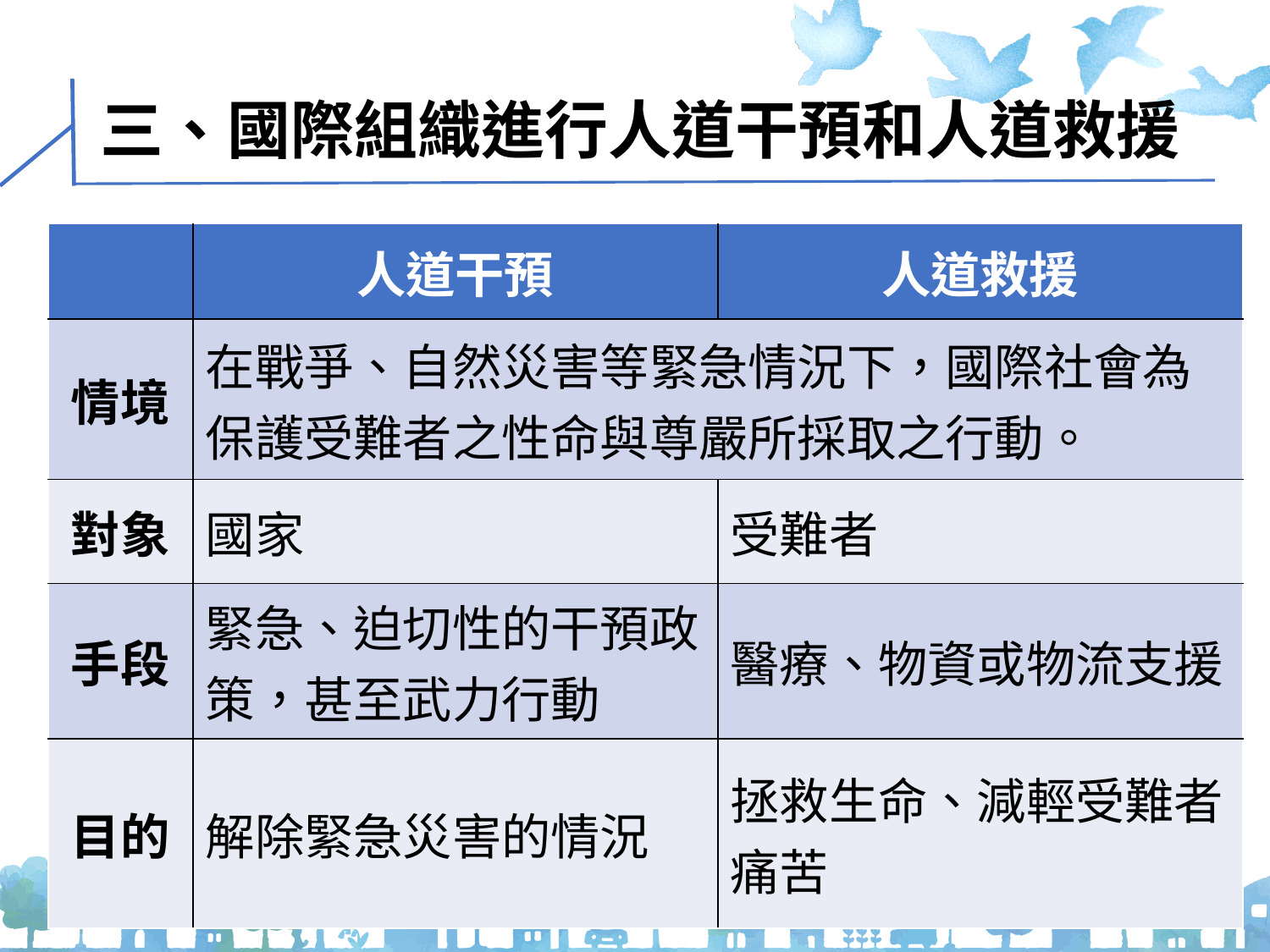

# 三、國際組織進行人道干預和人道救援
|  | 人道干預 | 人道救援 |
| --- | --- | --- |
| 情境 | 在戰爭、自然災害等緊急情況下，國際社會為保護受難者之性命與尊嚴所採取之行動。 |  |
| 對象 | 國家 | 受難者 |
| 手段 | 緊急、迫切性的干預政策，甚至武力行動 | 醫療、物資或物流支援 |
| 目的 | 解除緊急災害的情況 | 拯救生命、減輕受難者痛苦 |